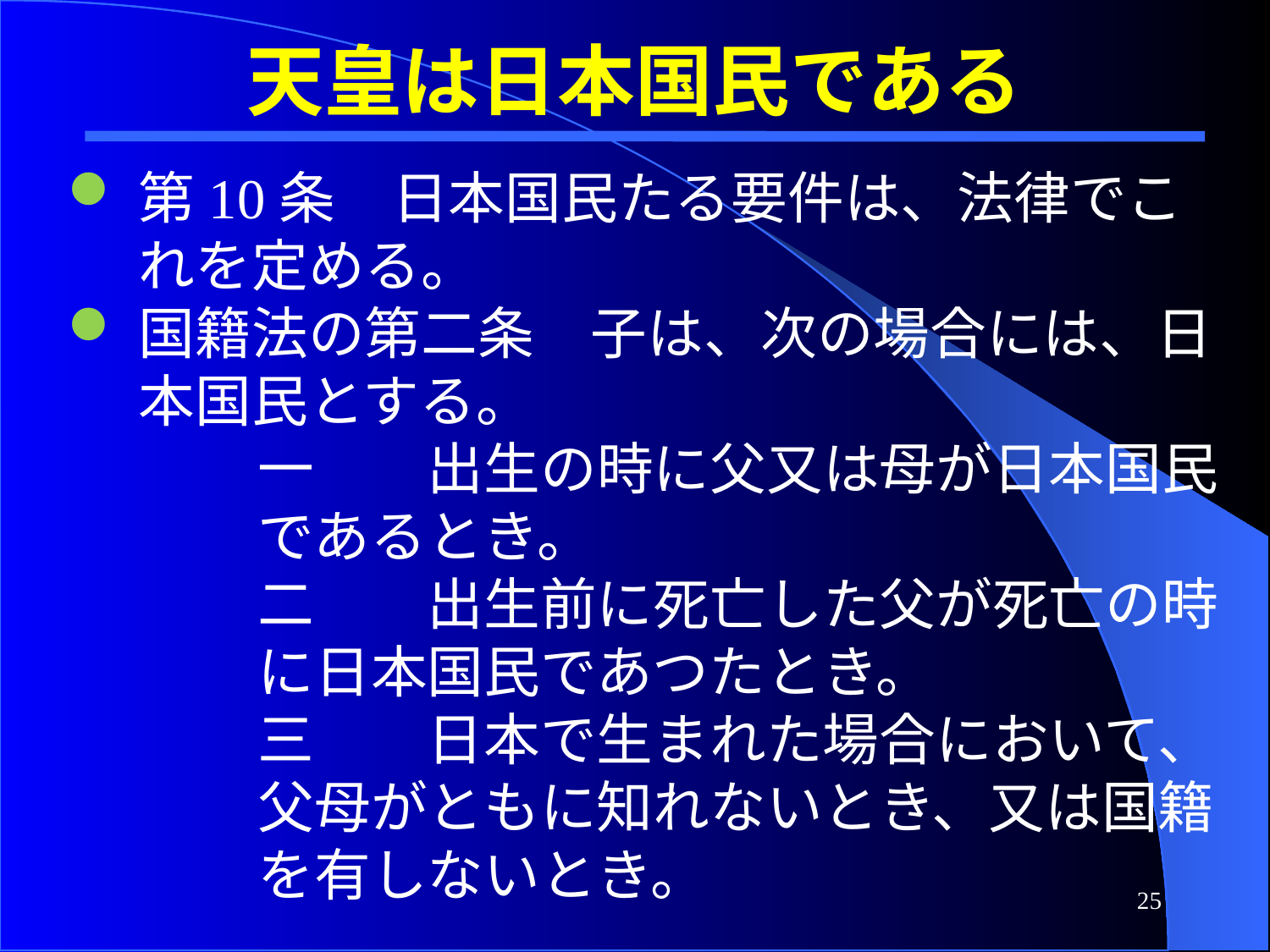

天皇は日本国民である

第10条　日本国民たる要件は、法律でこれを定める。
国籍法の第二条　子は、次の場合には、日本国民とする。
一　　出生の時に父又は母が日本国民であるとき。
二　　出生前に死亡した父が死亡の時に日本国民であつたとき。
三　　日本で生まれた場合において、父母がともに知れないとき、又は国籍を有しないとき。

25